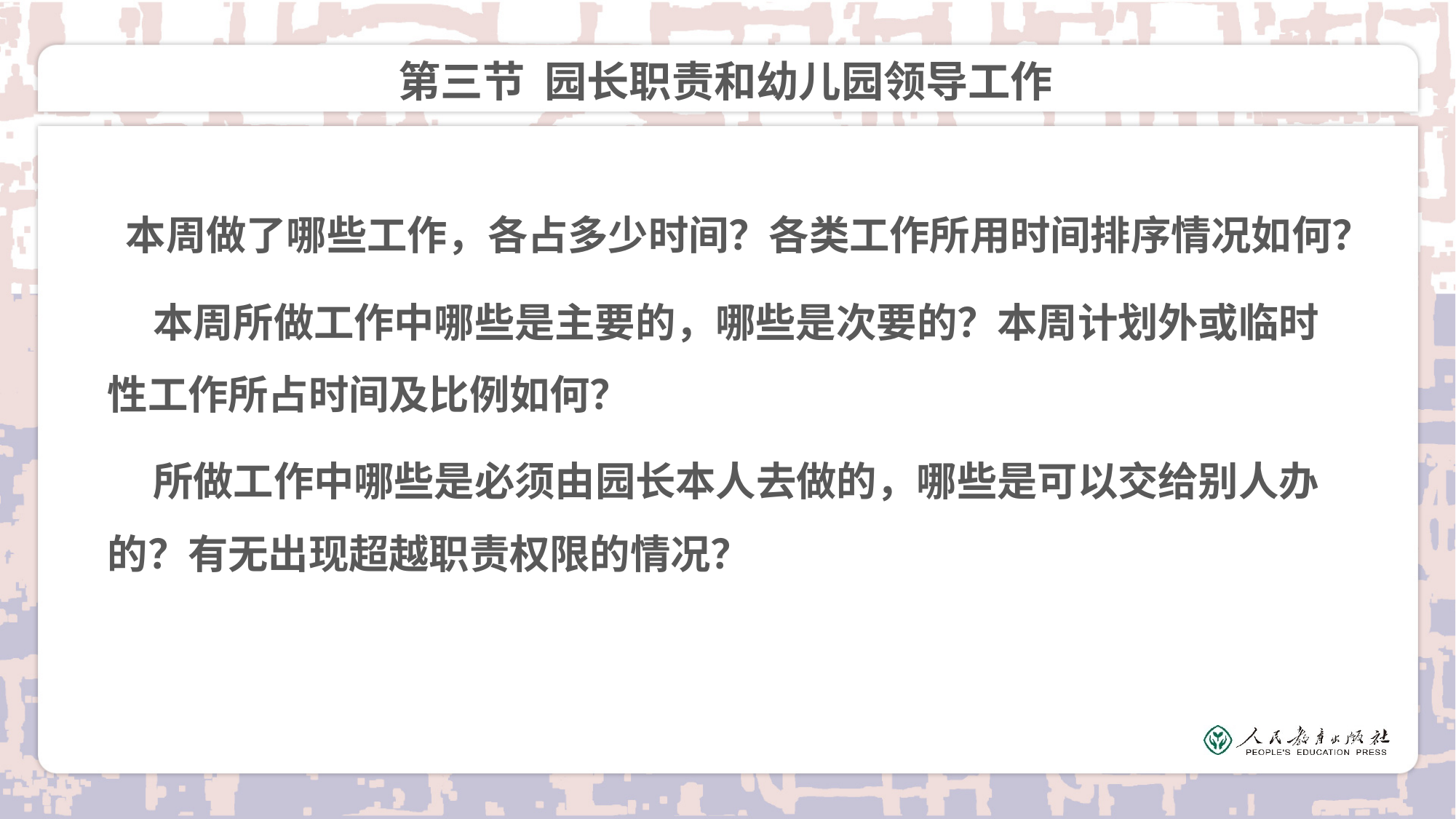

# 第三节  园长职责和幼儿园领导工作
 本周做了哪些工作，各占多少时间？各类工作所用时间排序情况如何？
    本周所做工作中哪些是主要的，哪些是次要的？本周计划外或临时性工作所占时间及比例如何？
    所做工作中哪些是必须由园长本人去做的，哪些是可以交给别人办的？有无出现超越职责权限的情况？